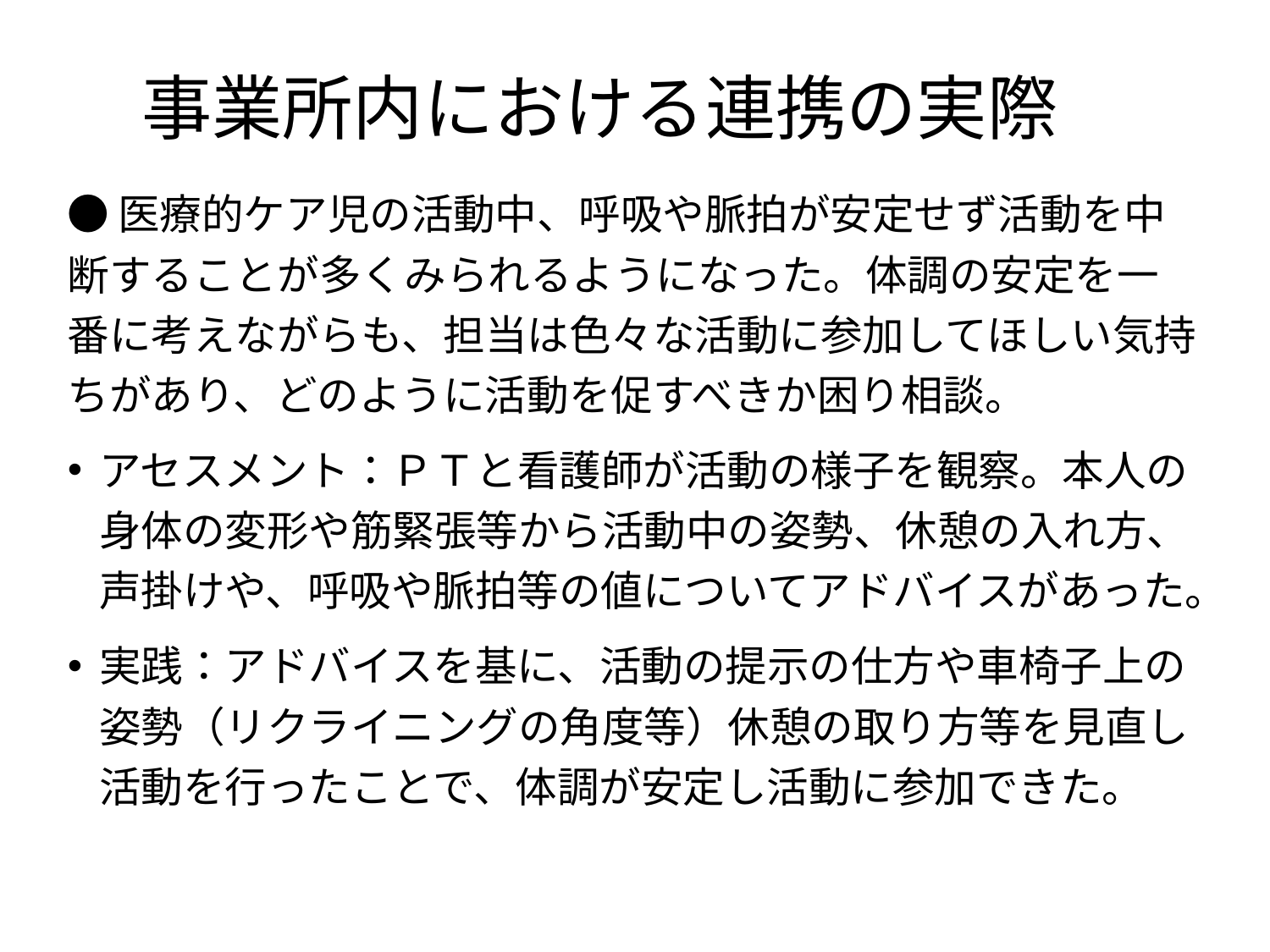

# 事業所内における連携の実際
●医療的ケア児の活動中、呼吸や脈拍が安定せず活動を中断することが多くみられるようになった。体調の安定を一番に考えながらも、担当は色々な活動に参加してほしい気持ちがあり、どのように活動を促すべきか困り相談。
アセスメント：ＰＴと看護師が活動の様子を観察。本人の身体の変形や筋緊張等から活動中の姿勢、休憩の入れ方、声掛けや、呼吸や脈拍等の値についてアドバイスがあった。
実践：アドバイスを基に、活動の提示の仕方や車椅子上の姿勢（リクライニングの角度等）休憩の取り方等を見直し活動を行ったことで、体調が安定し活動に参加できた。